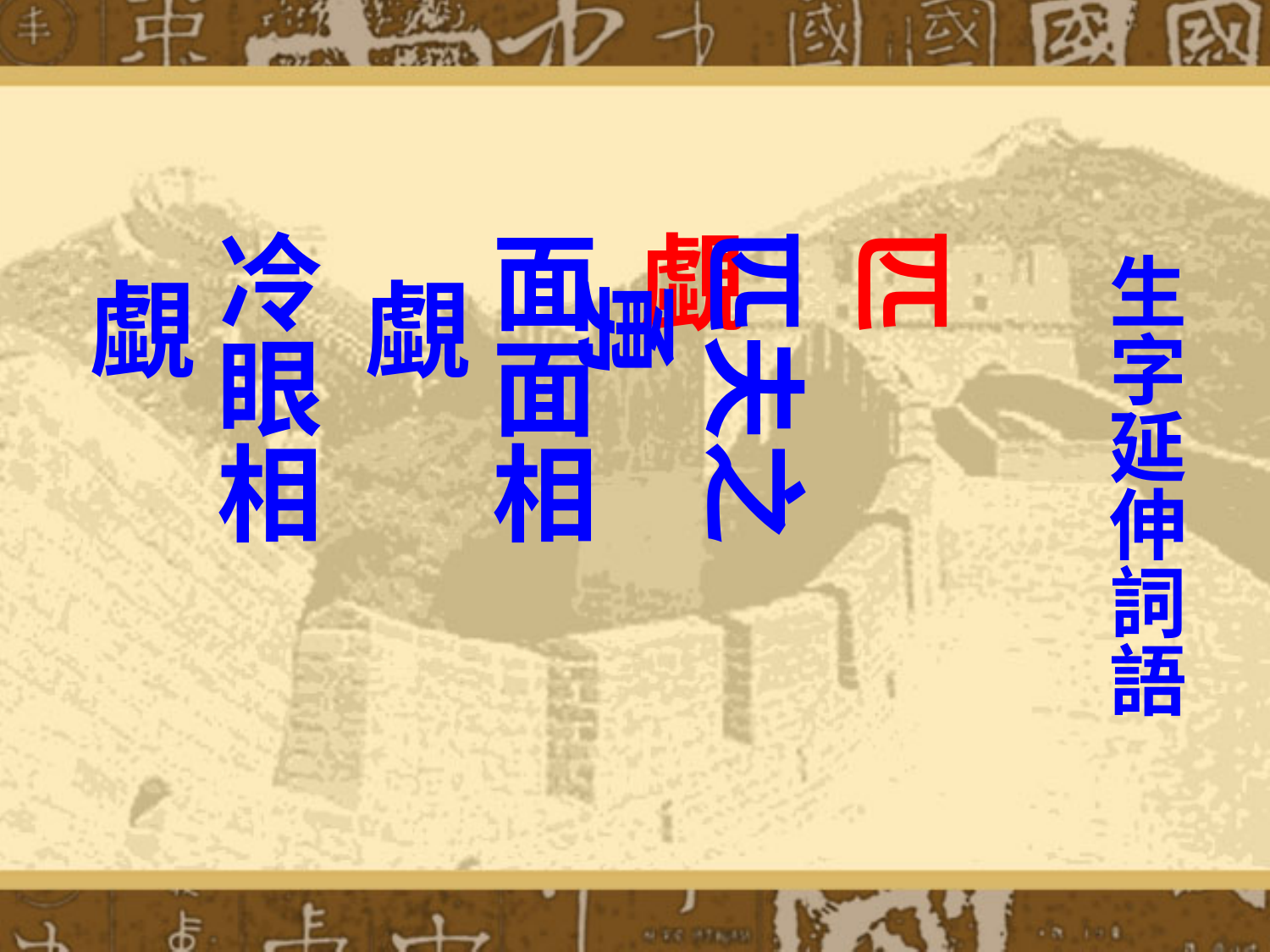

# 生字延伸詞語
覷
面面相覷
冷眼相覷
匹
匹夫之勇